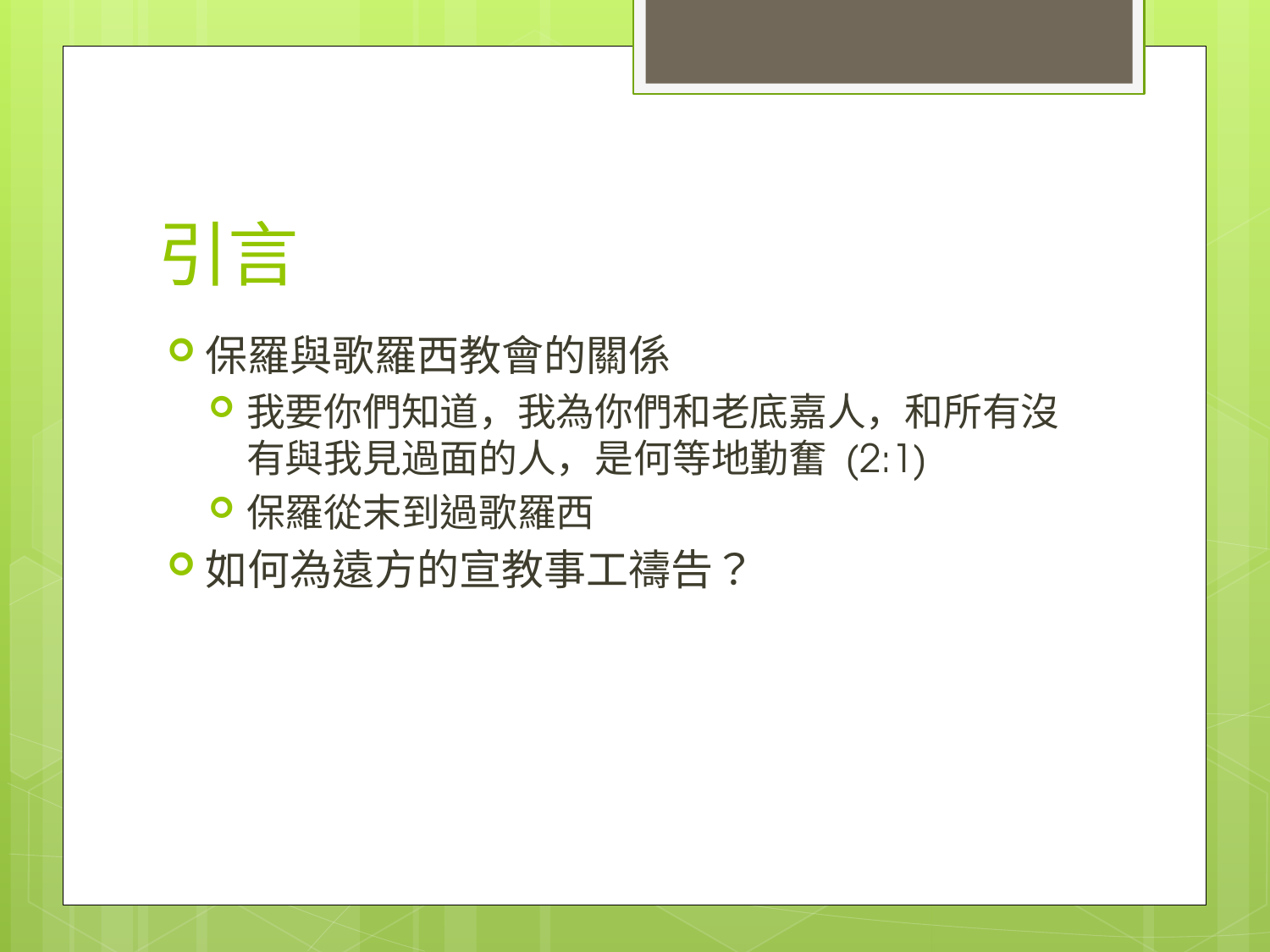

# 引言
保羅與歌羅西教會的關係
我要你們知道，我為你們和老底嘉人，和所有沒有與我見過面的人，是何等地勤奮 (2:1)
保羅從末到過歌羅西
如何為遠方的宣教事工禱告？